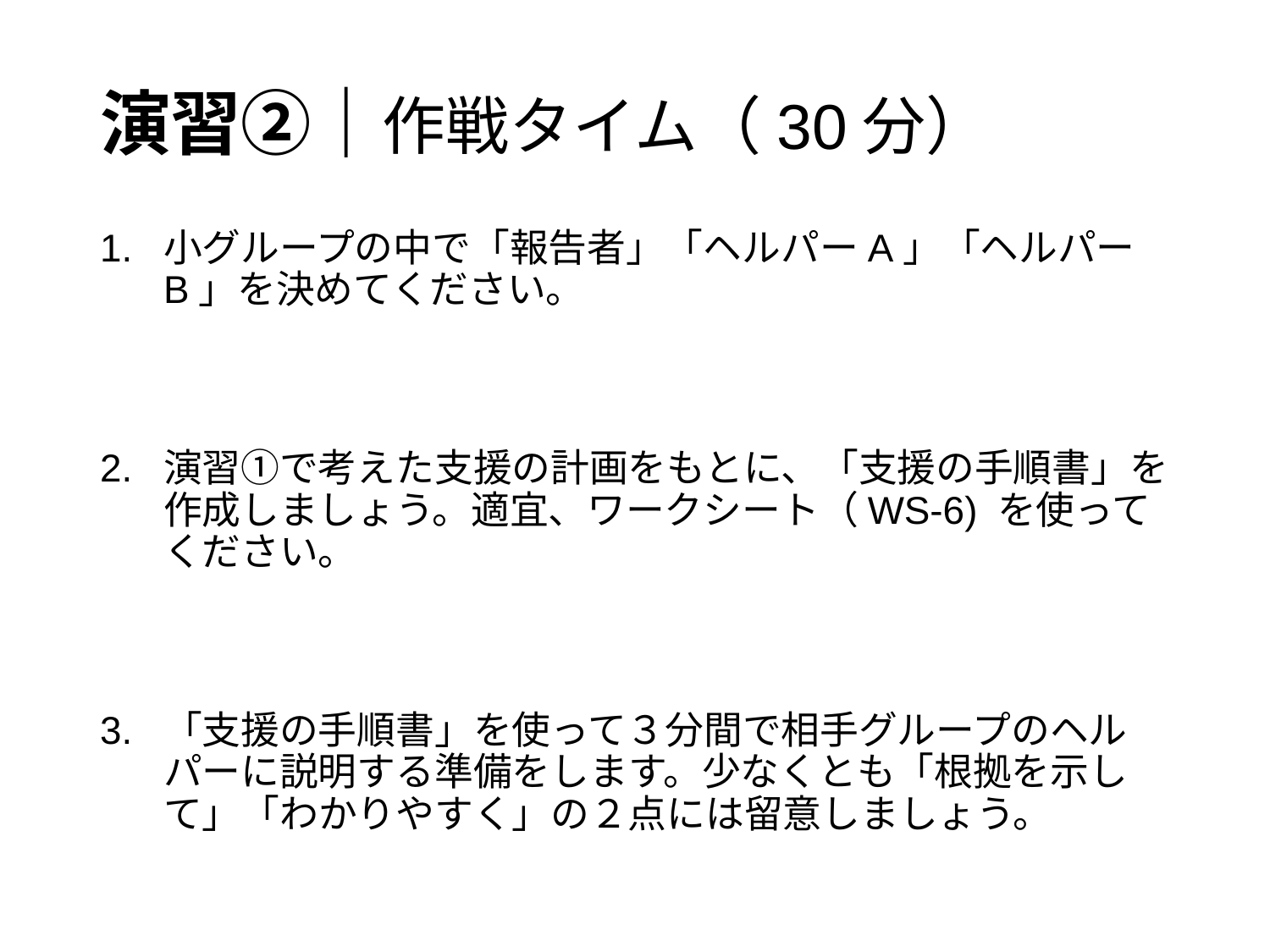

# 演習②｜作戦タイム（30分）
小グループの中で「報告者」「ヘルパーA」「ヘルパーB」を決めてください。

演習①で考えた支援の計画をもとに、「支援の手順書」を作成しましょう。適宜、ワークシート（WS-6) を使ってください。

「支援の手順書」を使って３分間で相手グループのヘルパーに説明する準備をします。少なくとも「根拠を示して」「わかりやすく」の２点には留意しましょう。